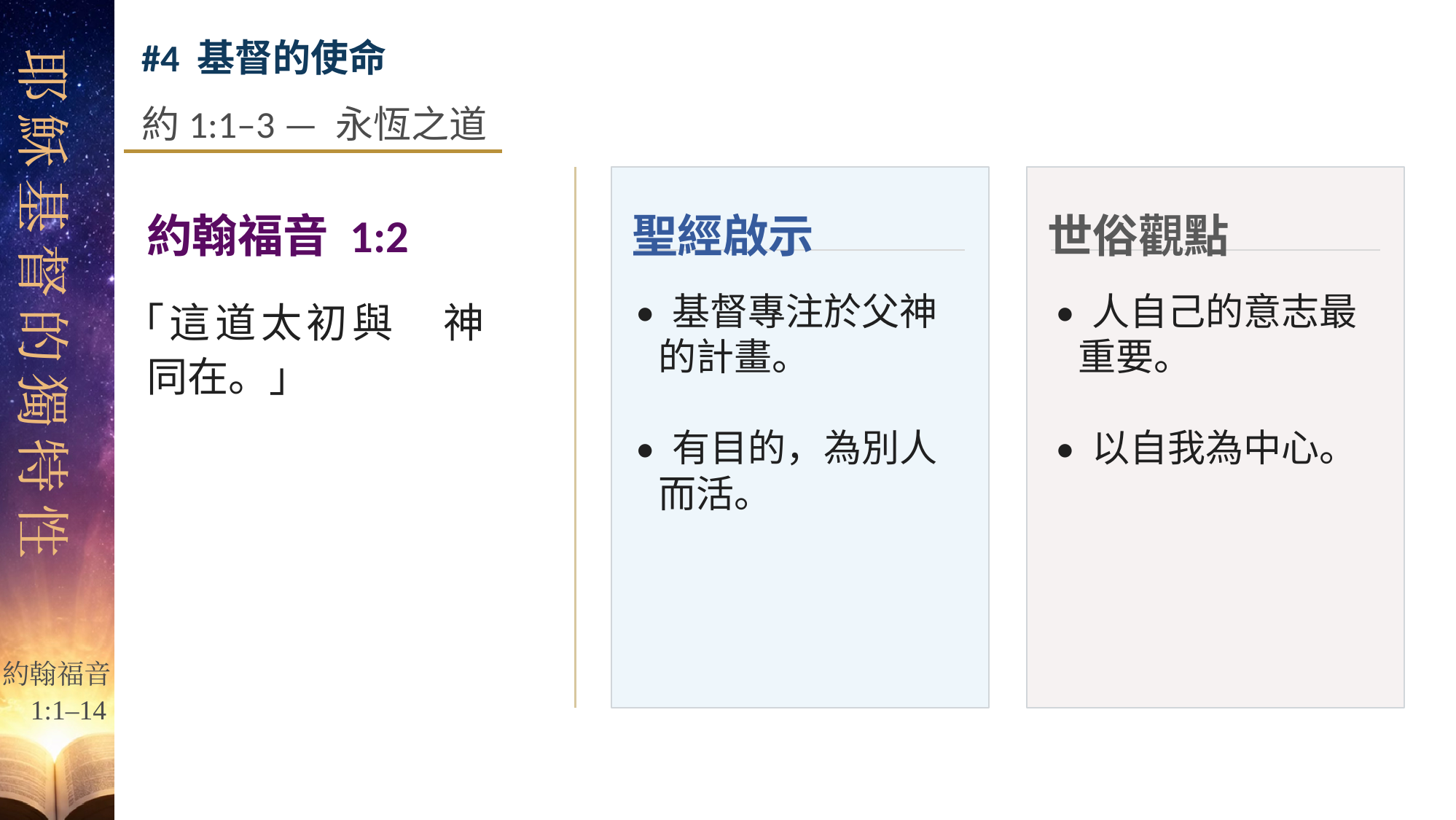

#4 基督的使命
約1:1–3 — 永恆之道

約翰福音 1:2
聖經啟示
世俗觀點

「這道太初與　神同在。」
• 基督專注於父神的計畫。

• 有目的，為別人而活。
• 人自己的意志最重要。

• 以自我為中心。